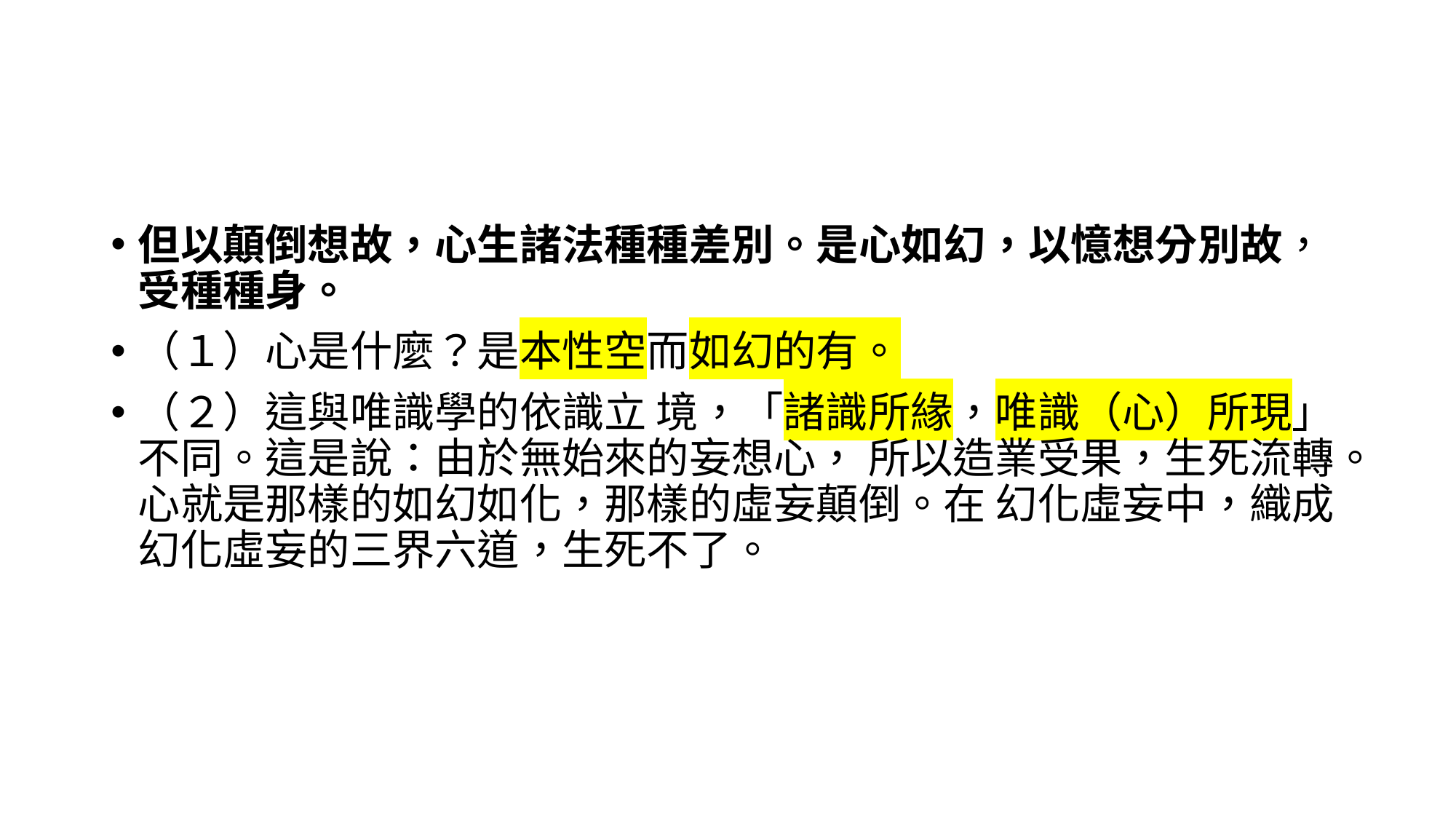

#
但以顛倒想故，心生諸法種種差別。是心如幻，以憶想分別故，受種種身。
（１）心是什麼？是本性空而如幻的有。
（２）這與唯識學的依識立 境，「諸識所緣，唯識（心）所現」不同。這是說：由於無始來的妄想心， 所以造業受果，生死流轉。心就是那樣的如幻如化，那樣的虛妄顛倒。在 幻化虛妄中，織成幻化虛妄的三界六道，生死不了。